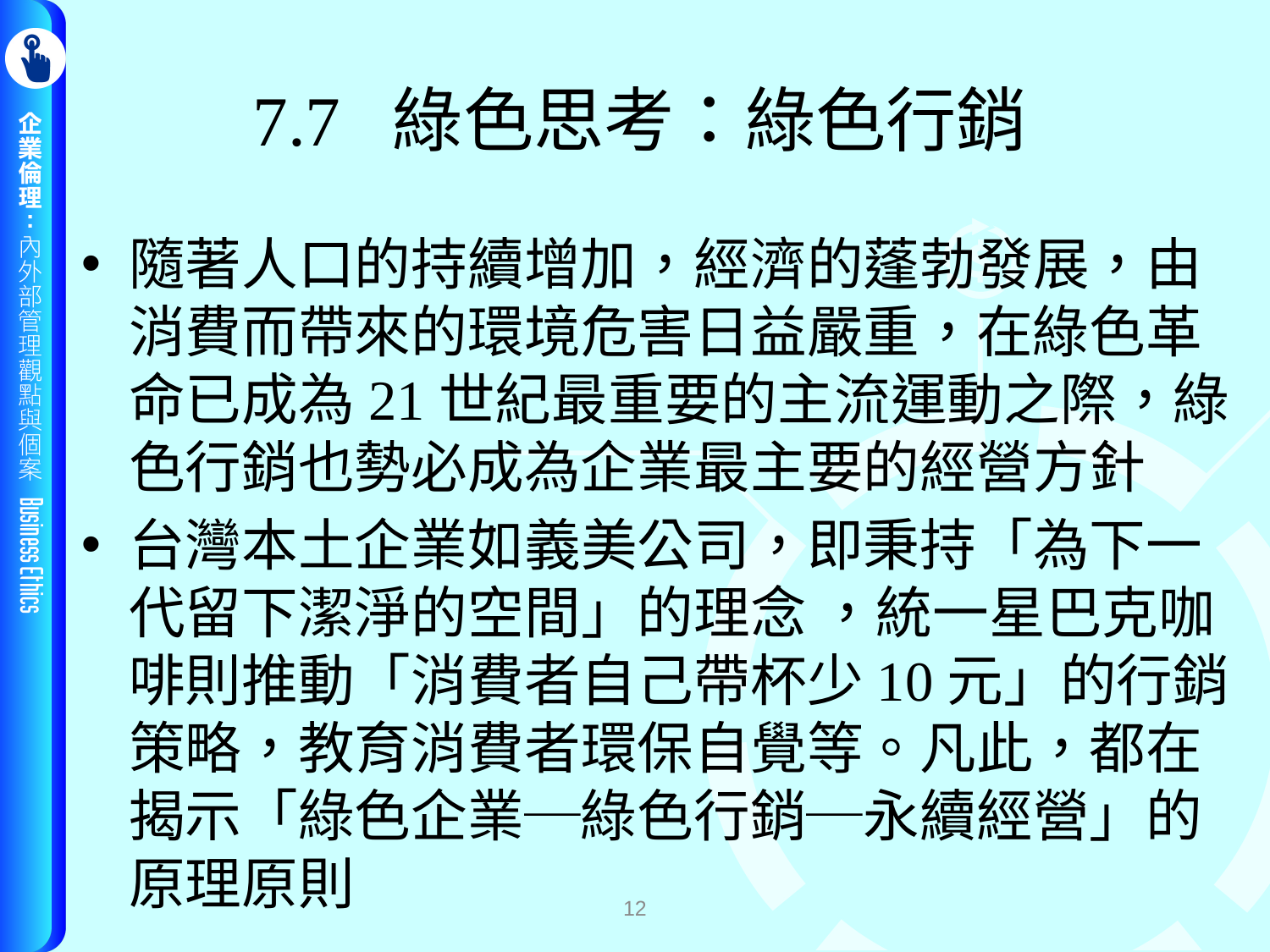

# 7.7  綠色思考：綠色行銷
隨著人口的持續增加，經濟的蓬勃發展，由消費而帶來的環境危害日益嚴重，在綠色革命已成為21世紀最重要的主流運動之際，綠色行銷也勢必成為企業最主要的經營方針
台灣本土企業如義美公司，即秉持「為下一代留下潔淨的空間」的理念 ，統一星巴克咖啡則推動「消費者自己帶杯少10元」的行銷策略，教育消費者環保自覺等。凡此，都在揭示「綠色企業─綠色行銷─永續經營」的原理原則
12